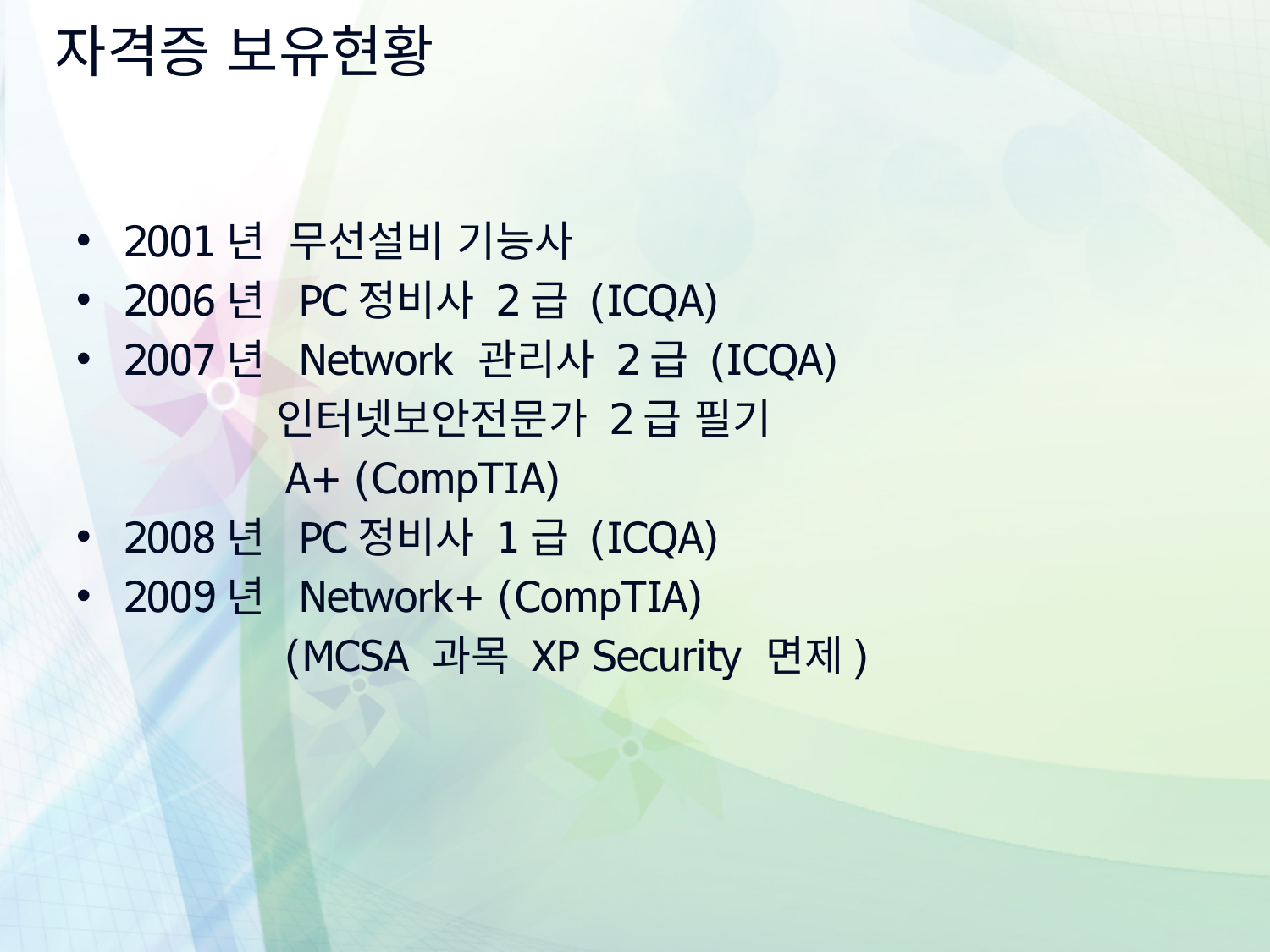

# 자격증 보유현황

2001년  무선설비 기능사
2006년  PC정비사 2급 (ICQA)
2007년  Network 관리사 2급 (ICQA)
                인터넷보안전문가 2급 필기
                A+ (CompTIA)
2008년  PC정비사 1급 (ICQA)
2009년  Network+ (CompTIA)
                (MCSA 과목 XP Security 면제)